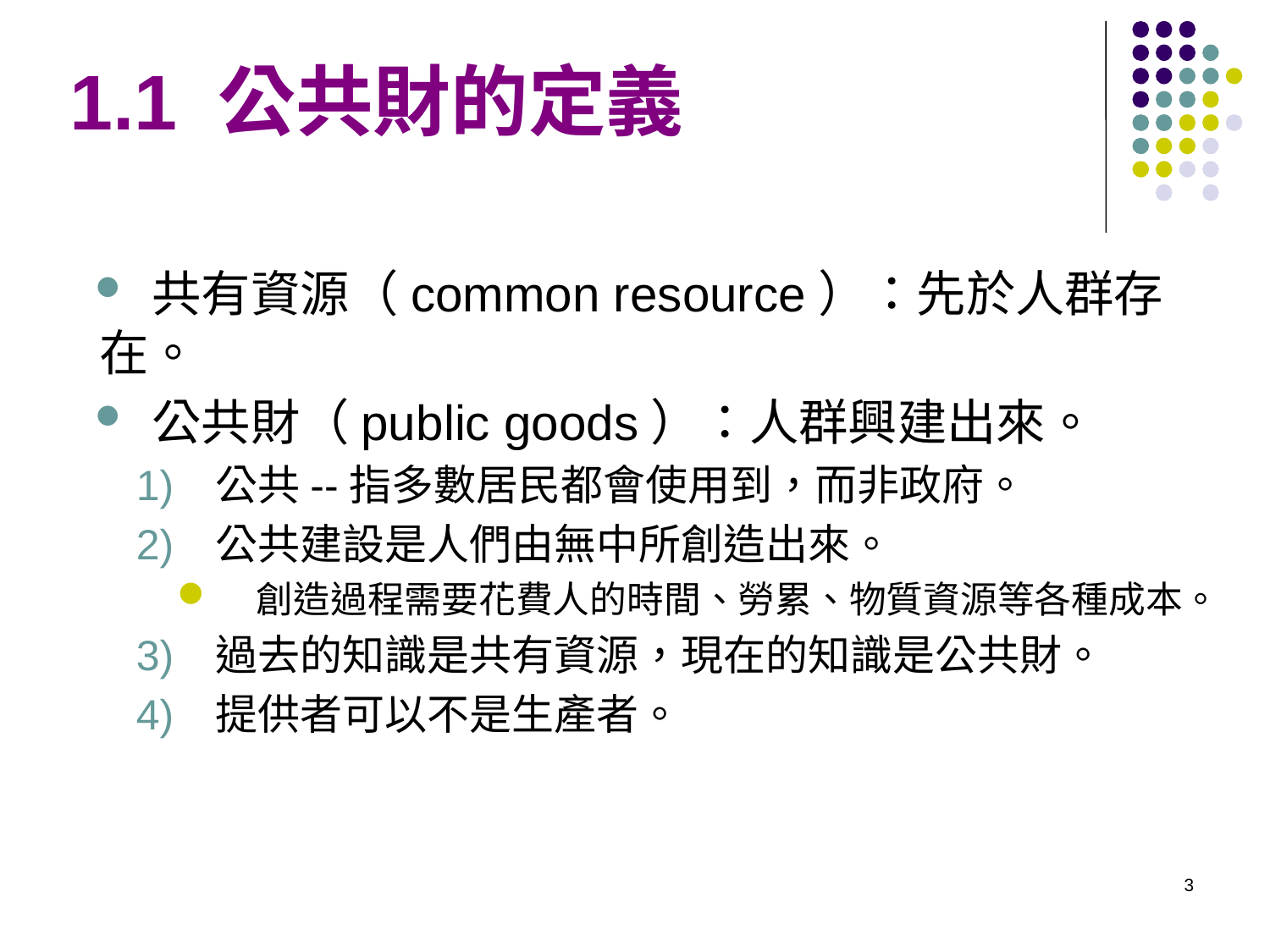

# 1.1 公共財的定義
 共有資源（common resource）：先於人群存在。
 公共財（public goods）：人群興建出來。
公共--指多數居民都會使用到，而非政府。
公共建設是人們由無中所創造出來。
創造過程需要花費人的時間、勞累、物質資源等各種成本。
過去的知識是共有資源，現在的知識是公共財。
提供者可以不是生產者。

3